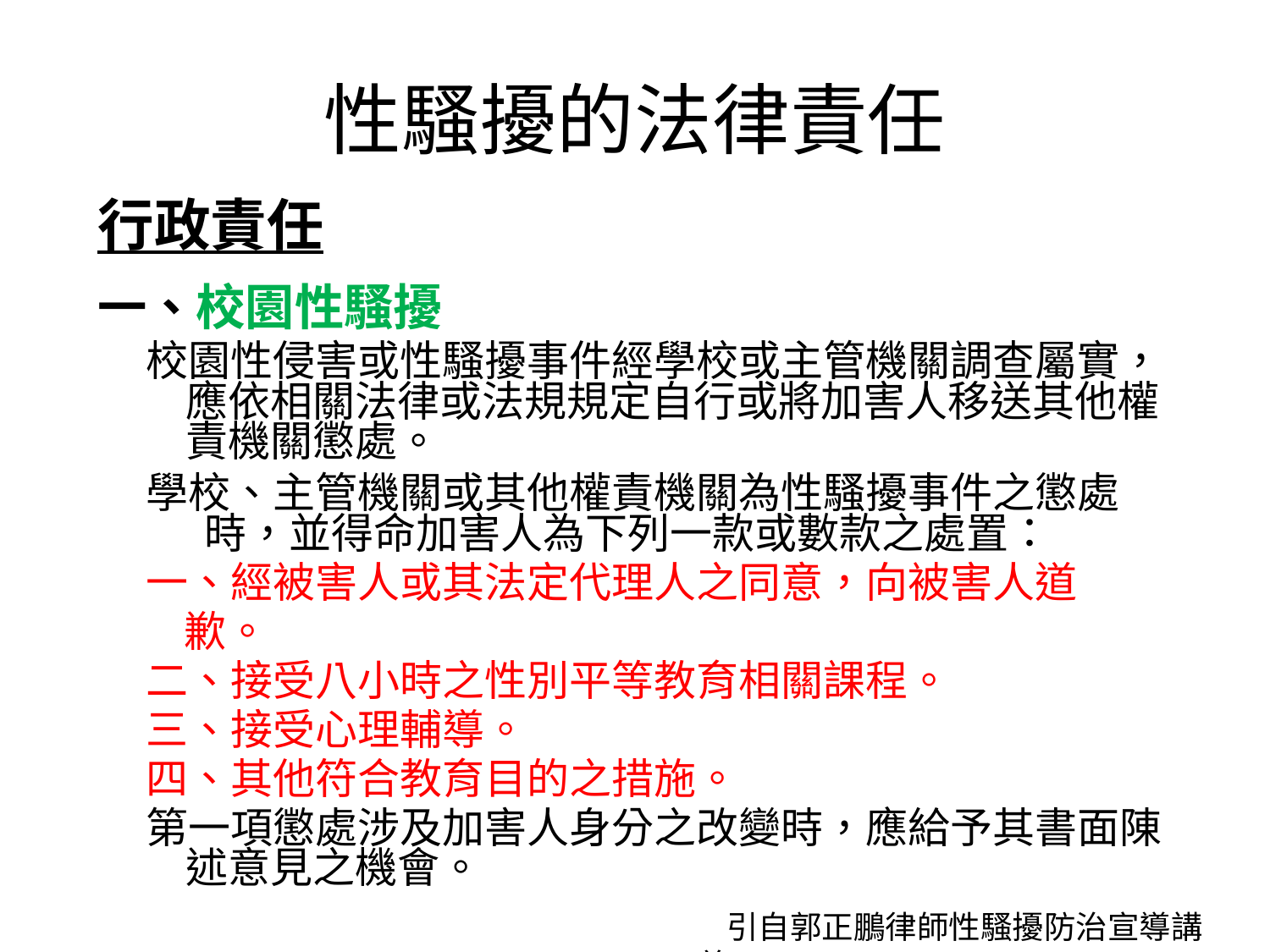

# 性騷擾的法律責任
行政責任
一、校園性騷擾
    校園性侵害或性騷擾事件經學校或主管機關調查屬實，應依相關法律或法規規定自行或將加害人移送其他權責機關懲處。
    學校、主管機關或其他權責機關為性騷擾事件之懲處
  時，並得命加害人為下列一款或數款之處置：
    一、經被害人或其法定代理人之同意，向被害人道
        歉。
    二、接受八小時之性別平等教育相關課程。
    三、接受心理輔導。
    四、其他符合教育目的之措施。
    第一項懲處涉及加害人身分之改變時，應給予其書面陳述意見之機會。

   引自郭正鵬律師性騷擾防治宣導講義